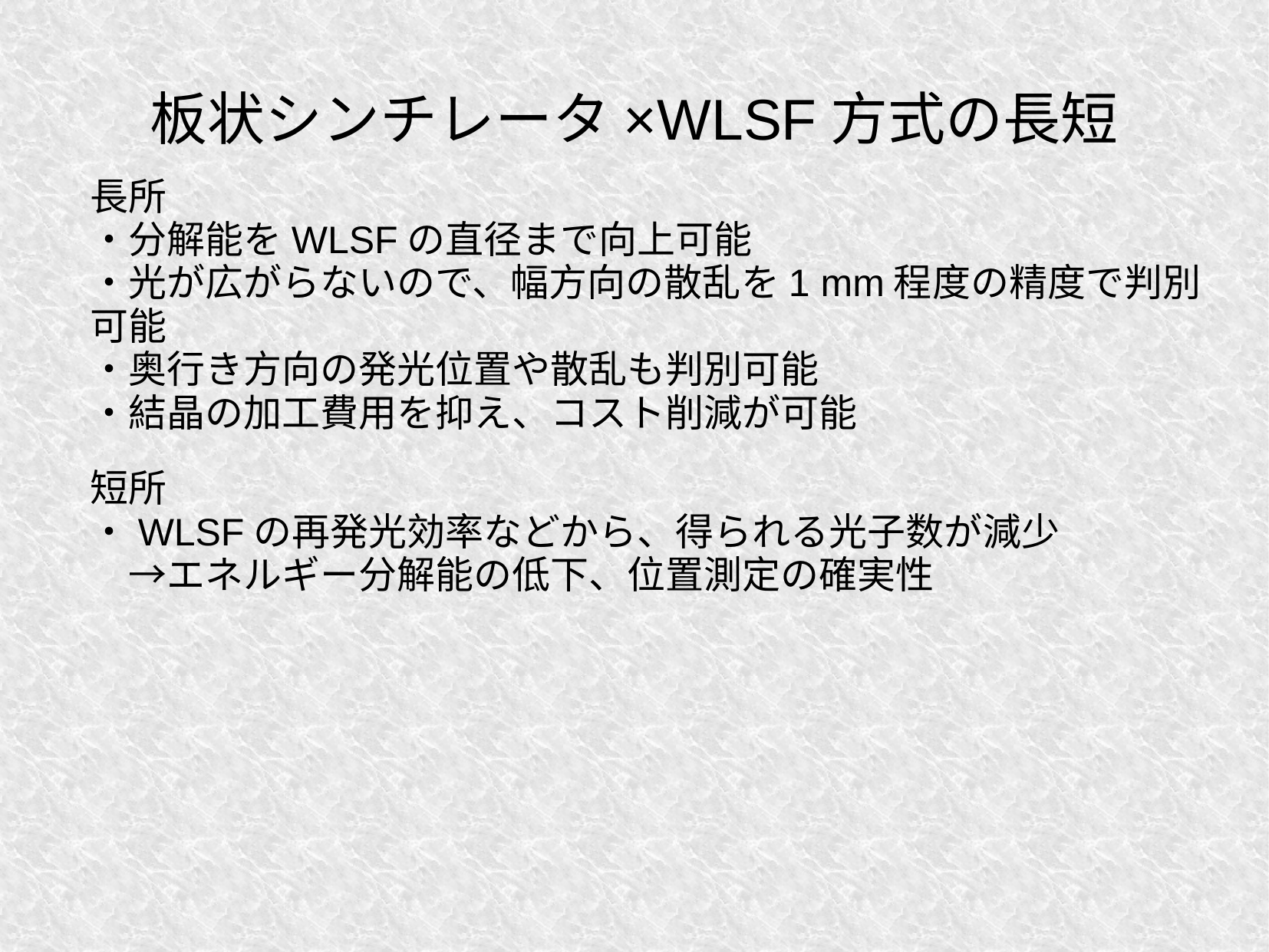

板状シンチレータ×WLSF方式の長短
長所
・分解能をWLSFの直径まで向上可能
・光が広がらないので、幅方向の散乱を1 mm程度の精度で判別可能
・奥行き方向の発光位置や散乱も判別可能
・結晶の加工費用を抑え、コスト削減が可能

短所
・WLSFの再発光効率などから、得られる光子数が減少
　→エネルギー分解能の低下、位置測定の確実性